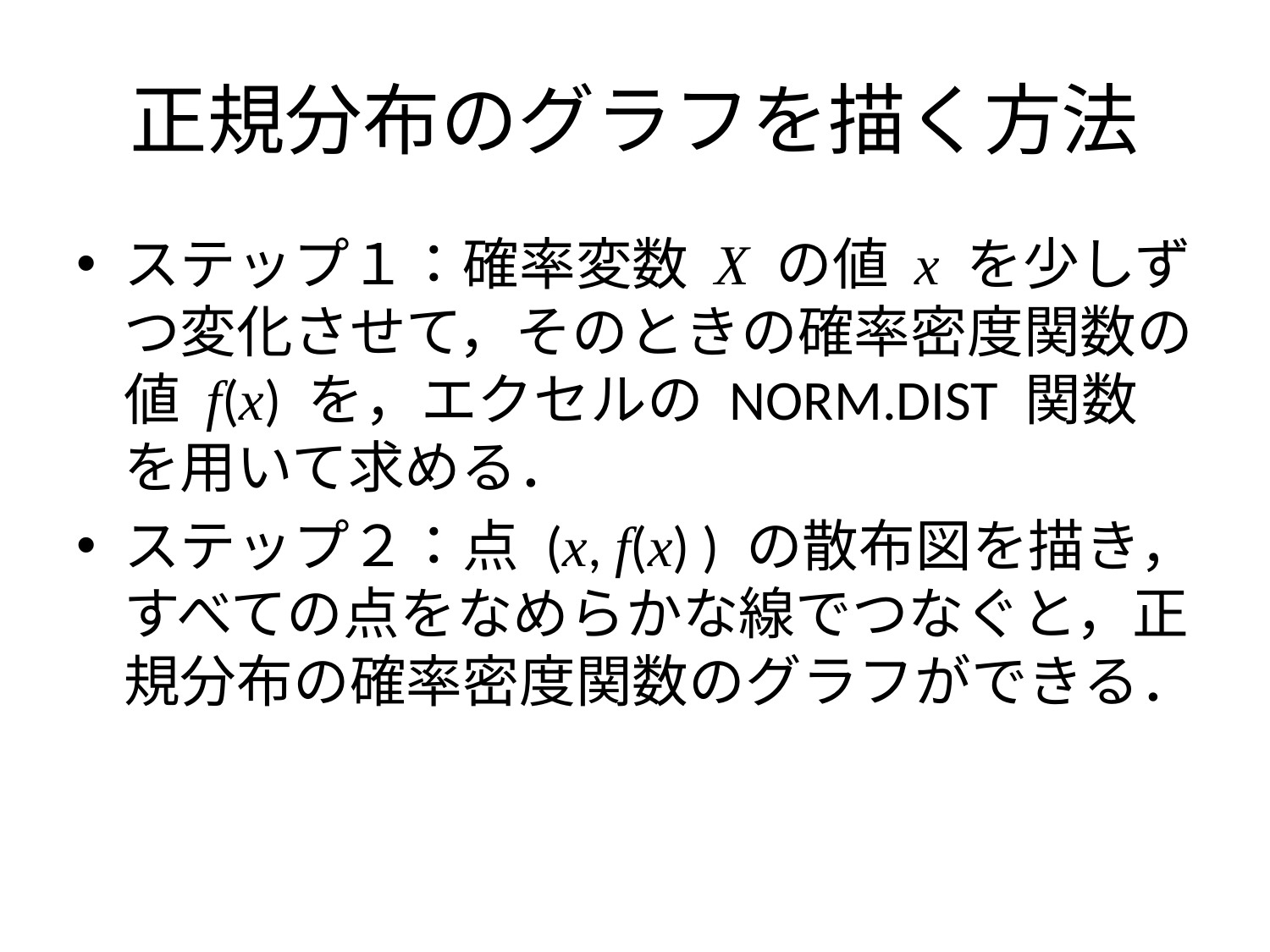

# 正規分布のグラフを描く方法
ステップ１：確率変数 X の値 x を少しずつ変化させて，そのときの確率密度関数の値 f(x) を，エクセルの NORM.DIST 関数を用いて求める．
ステップ２：点 (x, f(x) ) の散布図を描き，すべての点をなめらかな線でつなぐと，正規分布の確率密度関数のグラフができる．